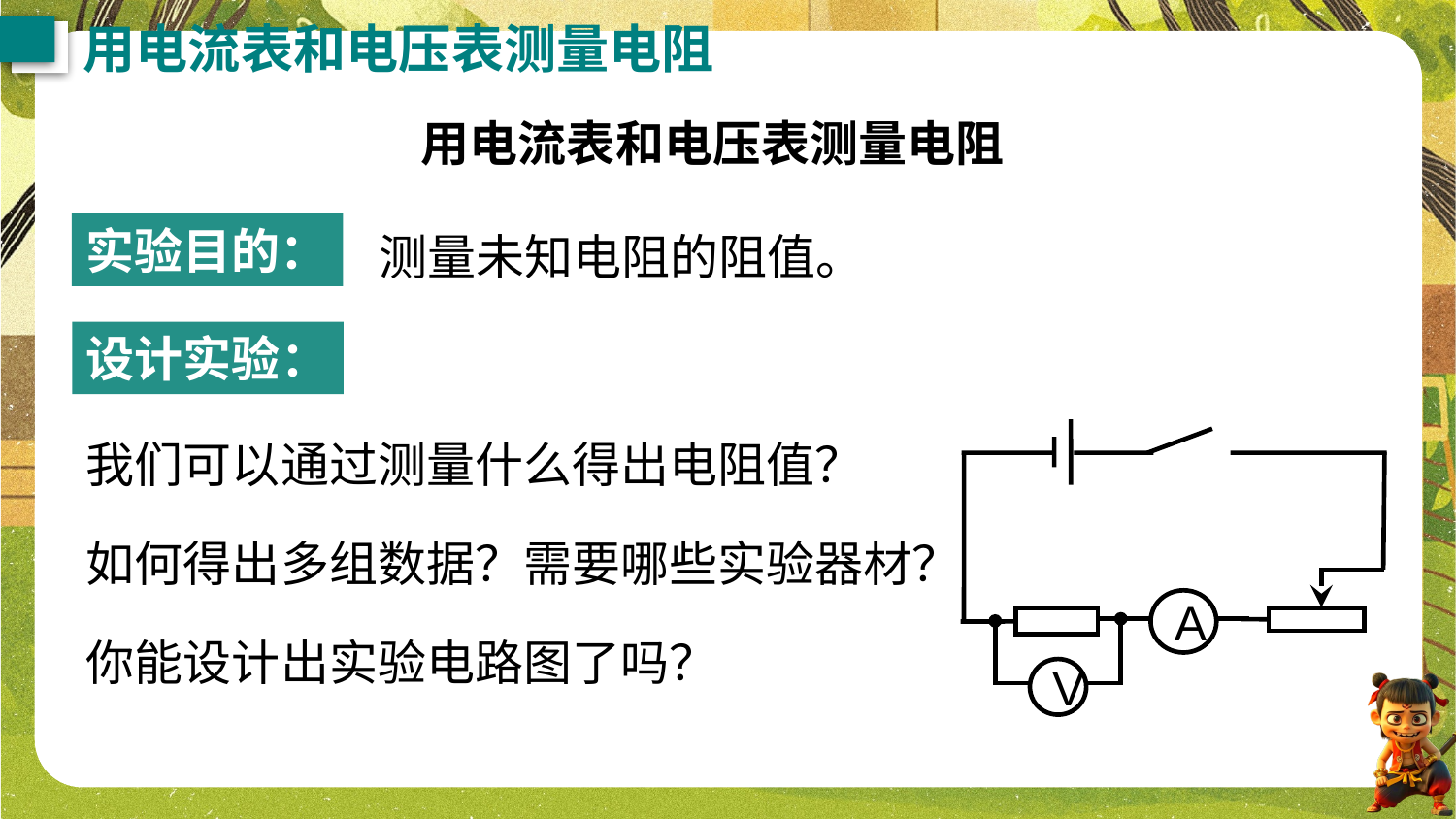

用电流表和电压表测量电阻

用电流表和电压表测量电阻
测量未知电阻的阻值。
实验目的：
设计实验：

我们可以通过测量什么得出电阻值？
如何得出多组数据？需要哪些实验器材？

A

V
你能设计出实验电路图了吗？